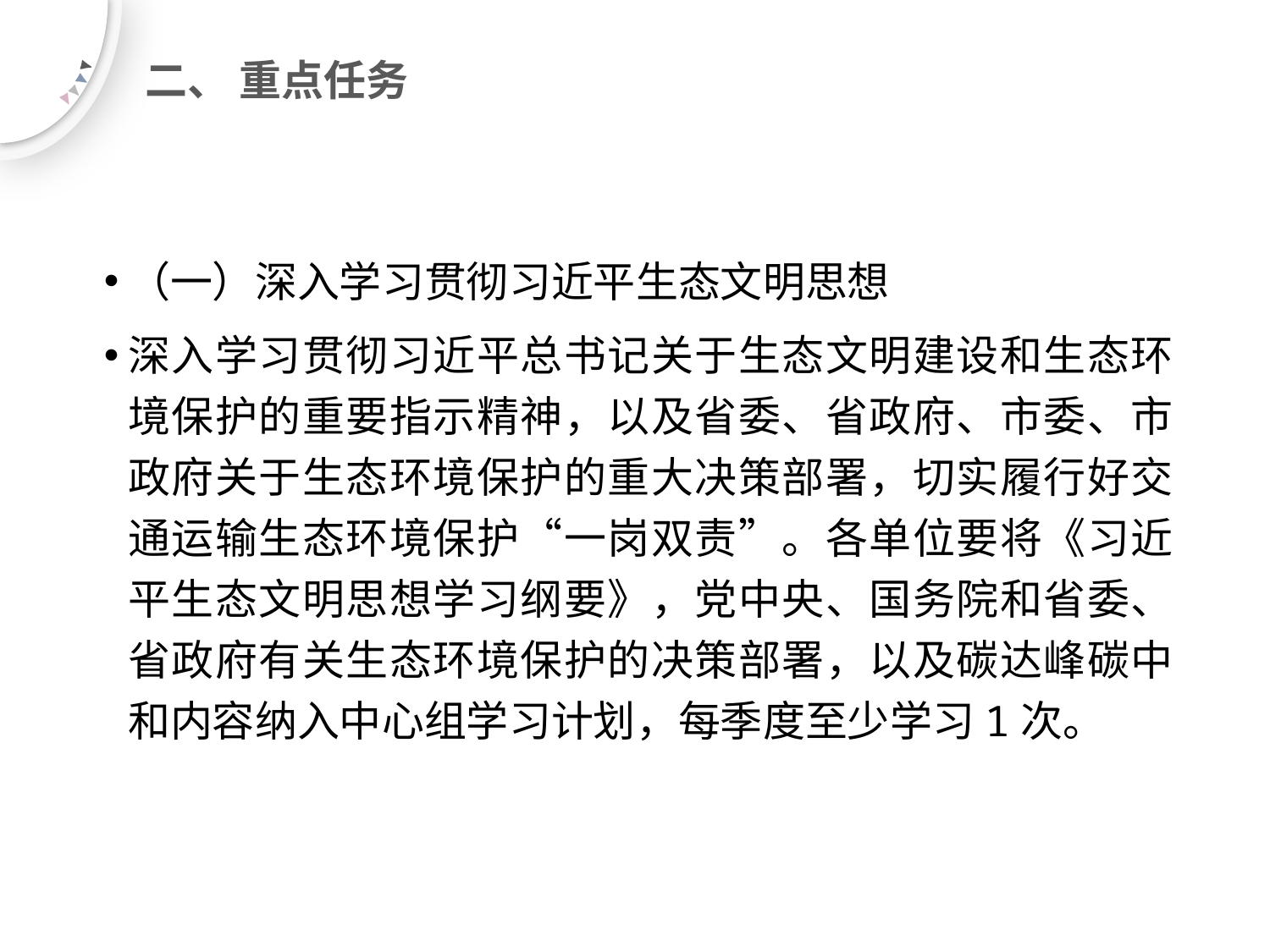

# 二、 重点任务
（一）深入学习贯彻习近平生态文明思想
深入学习贯彻习近平总书记关于生态文明建设和生态环境保护的重要指示精神，以及省委、省政府、市委、市政府关于生态环境保护的重大决策部署，切实履行好交通运输生态环境保护“一岗双责”。各单位要将《习近平生态文明思想学习纲要》，党中央、国务院和省委、省政府有关生态环境保护的决策部署，以及碳达峰碳中和内容纳入中心组学习计划，每季度至少学习1次。